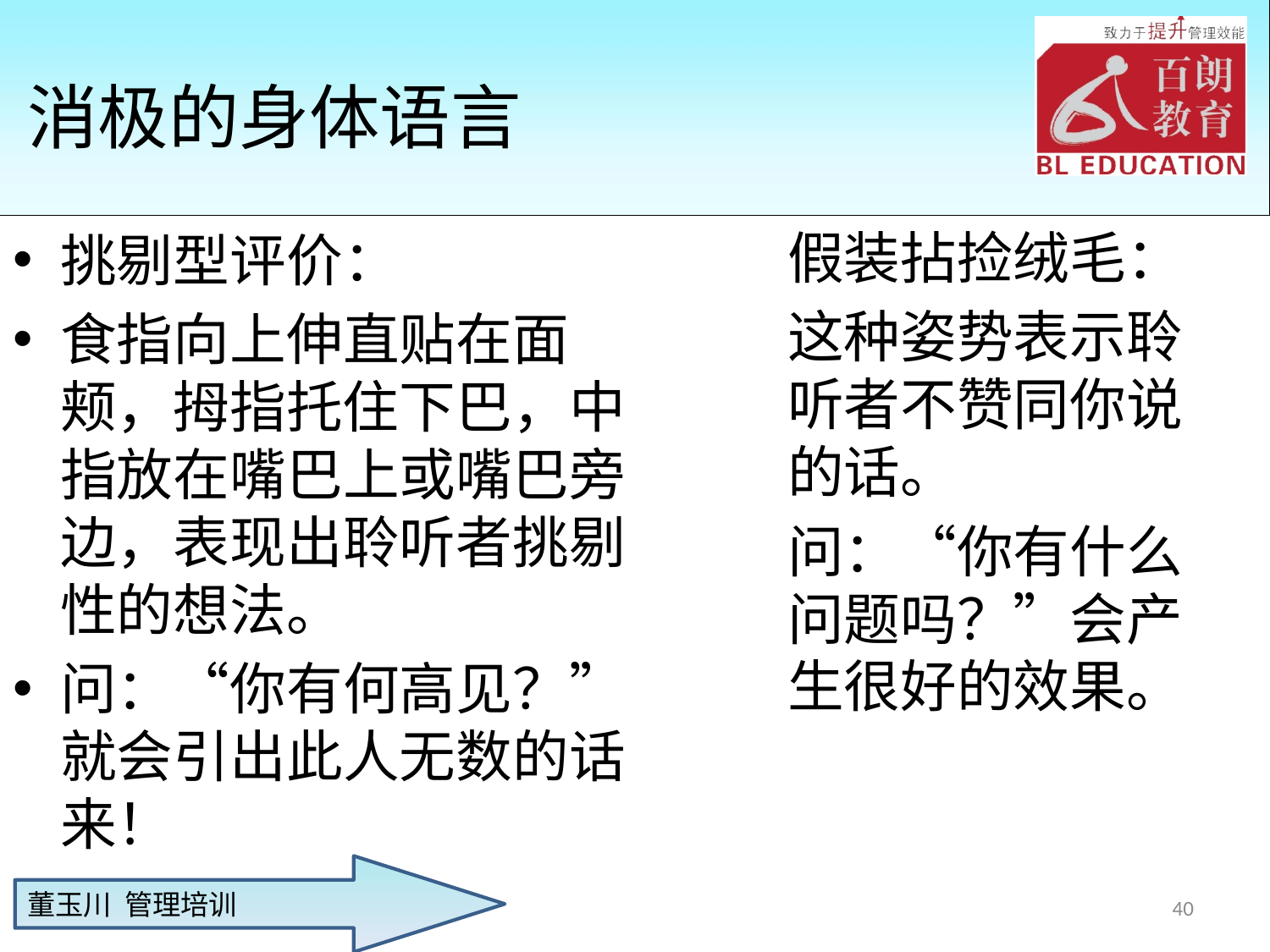

# 消极的身体语言
假装拈捡绒毛：
这种姿势表示聆听者不赞同你说的话。
问：“你有什么问题吗？”会产生很好的效果。
挑剔型评价：
食指向上伸直贴在面颊，拇指托住下巴，中指放在嘴巴上或嘴巴旁边，表现出聆听者挑剔性的想法。
问：“你有何高见？”就会引出此人无数的话来！
40